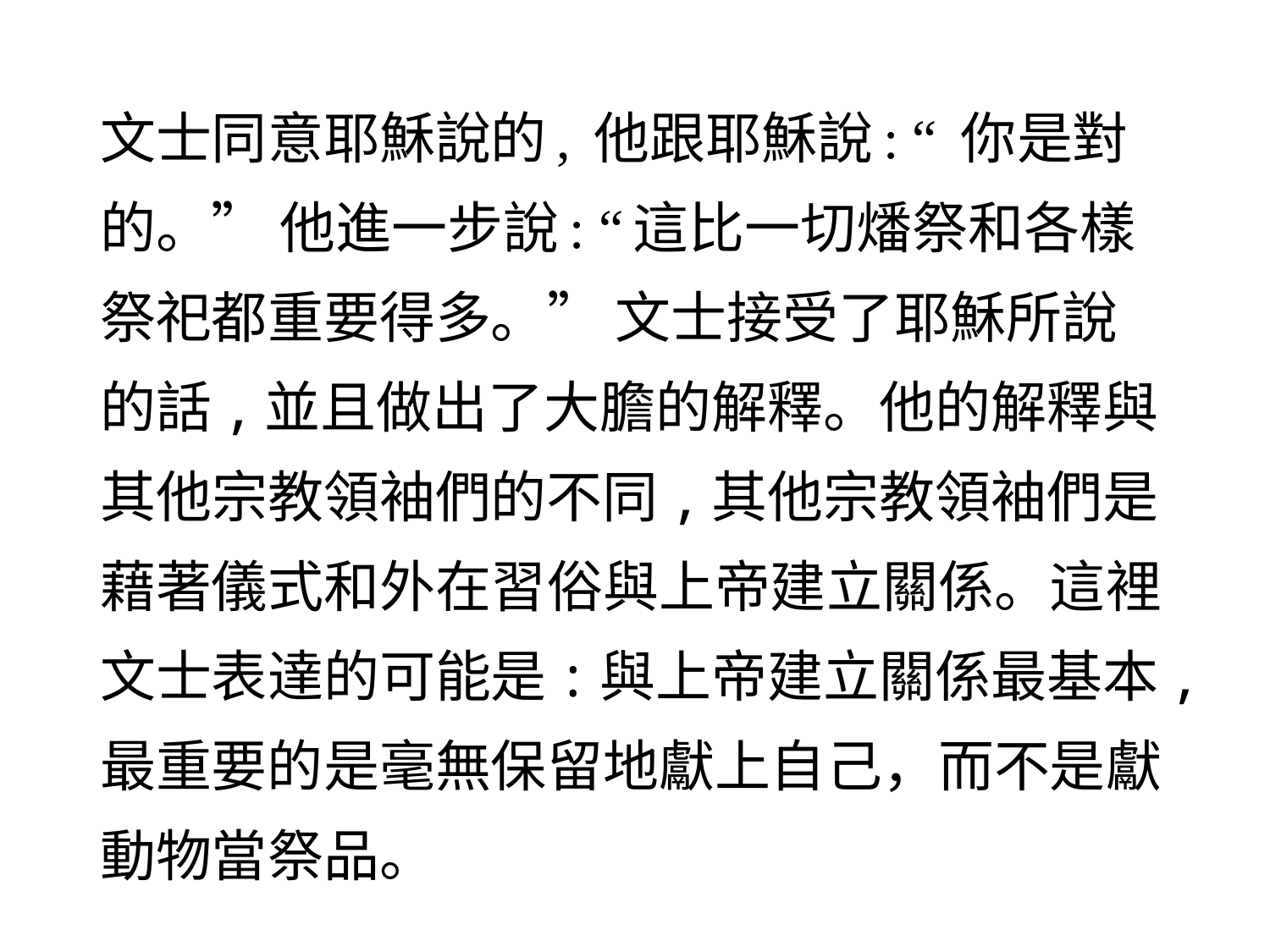

文士同意耶穌說的, 他跟耶穌說: “ 你是對的。” 他進一步說: “這比一切燔祭和各樣祭祀都重要得多。” 文士接受了耶穌所說的話,並且做出了大膽的解釋。他的解釋與其他宗教領袖們的不同,其他宗教領袖們是藉著儀式和外在習俗與上帝建立關係。這裡文士表達的可能是:與上帝建立關係最基本,最重要的是毫無保留地獻上自己，而不是獻動物當祭品。